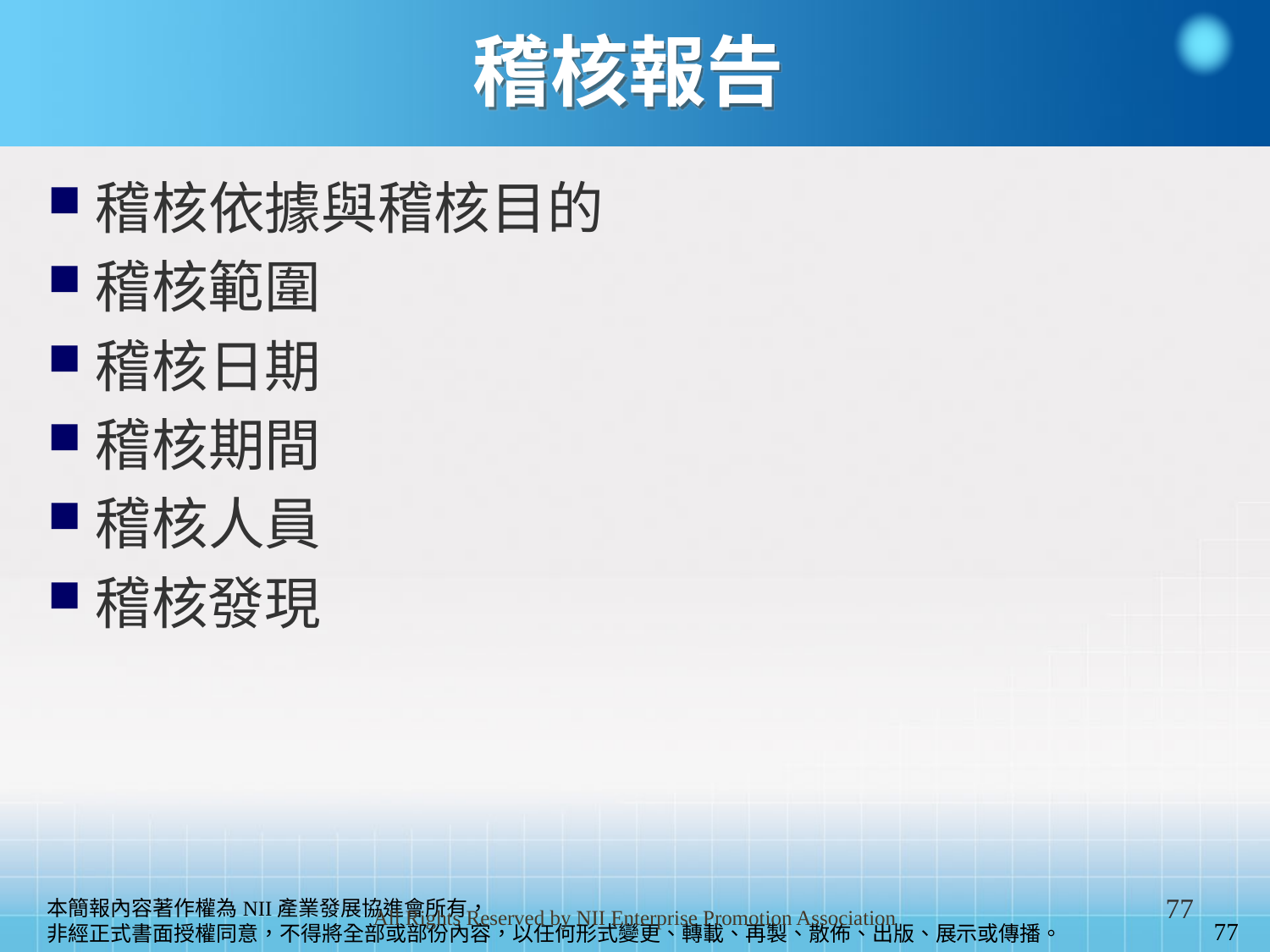

稽核報告
稽核依據與稽核目的
稽核範圍
稽核日期
稽核期間
稽核人員
稽核發現

77
All Rights Reserved by NII Enterprise Promotion Association
77